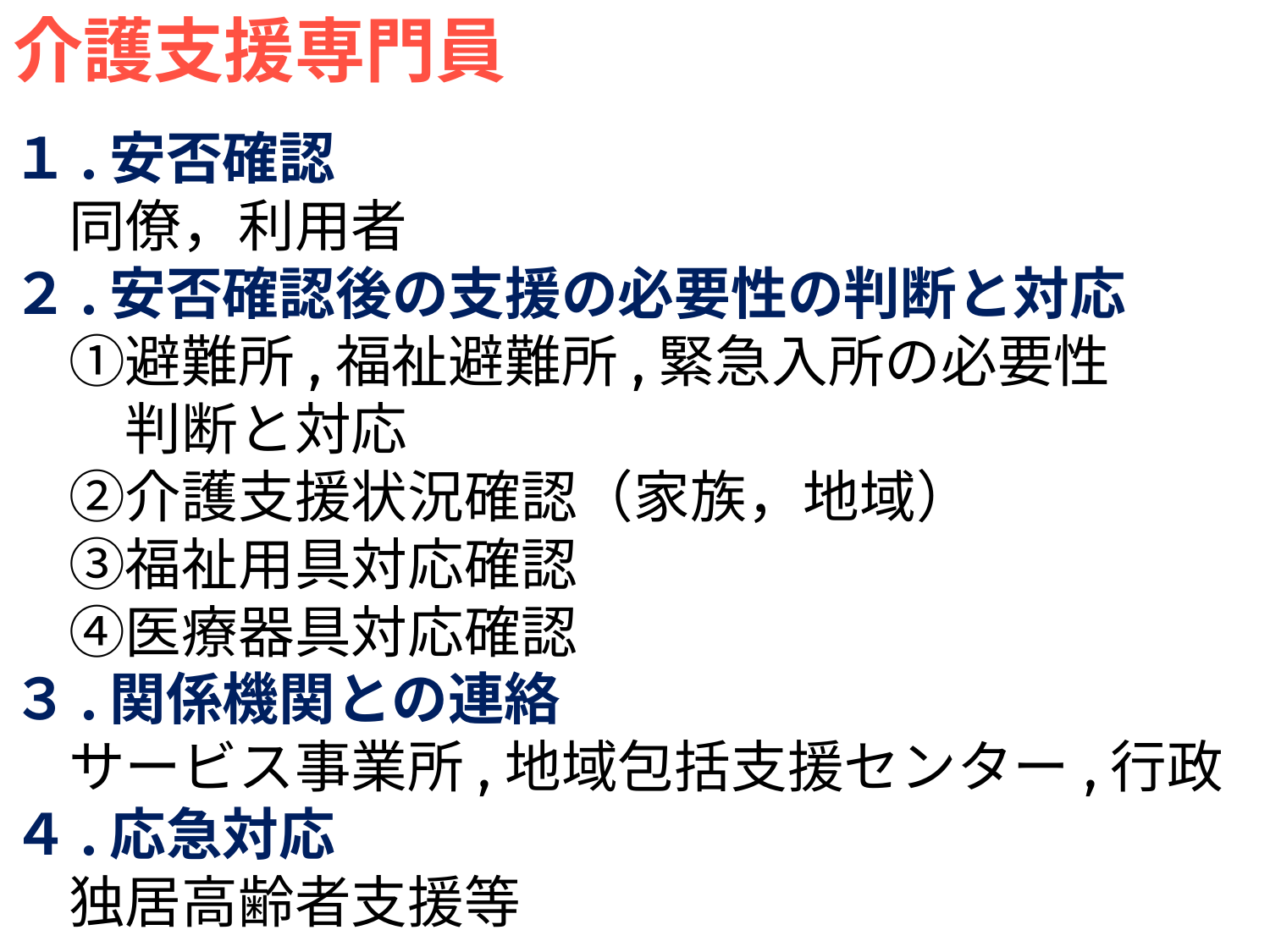

介護支援専門員
１.安否確認
　同僚，利用者
２.安否確認後の支援の必要性の判断と対応
　①避難所,福祉避難所,緊急入所の必要性
　　判断と対応
　②介護支援状況確認（家族，地域）
　③福祉用具対応確認
　④医療器具対応確認
３.関係機関との連絡
　サービス事業所,地域包括支援センター,行政
４.応急対応
　独居高齢者支援等